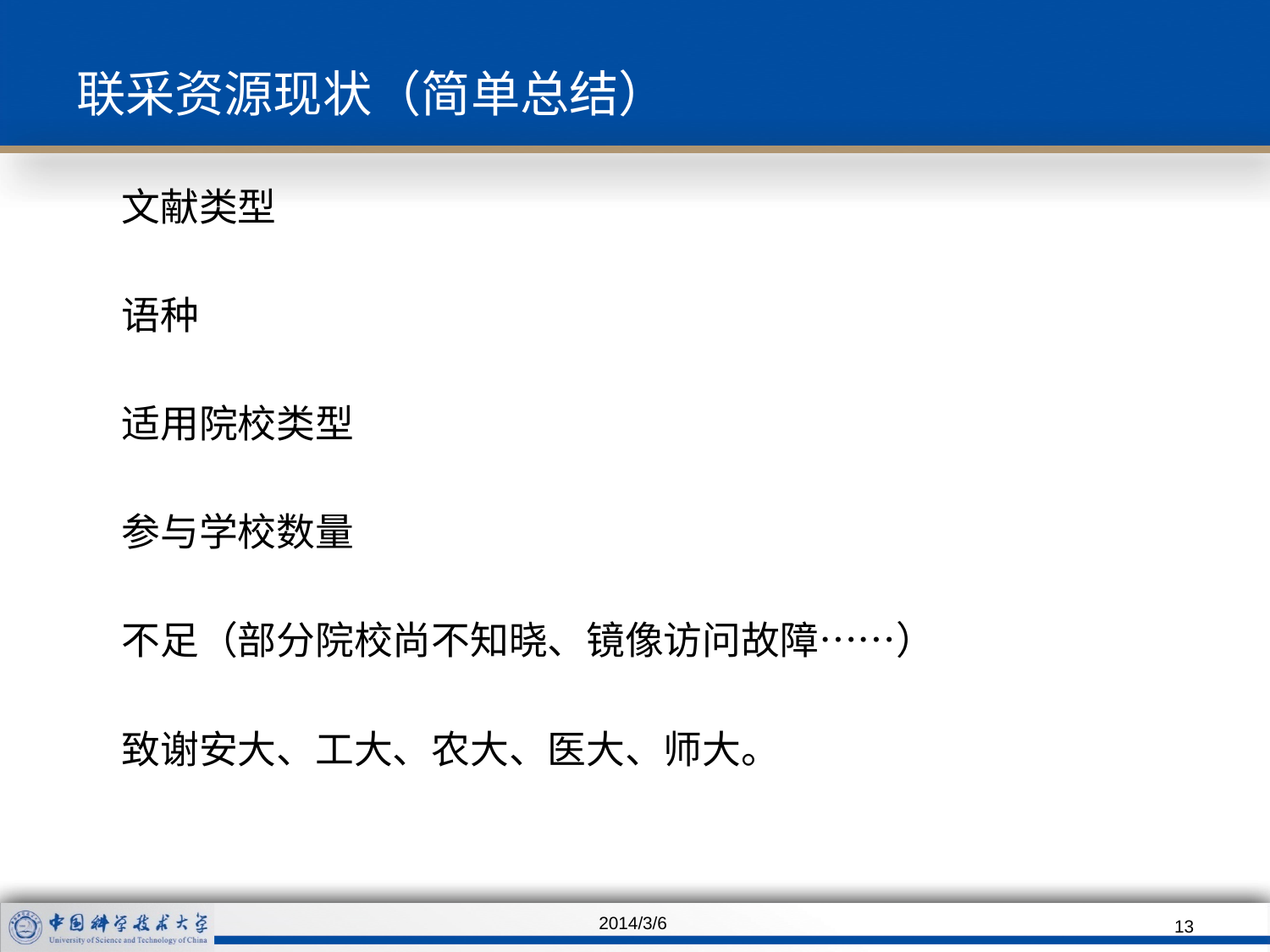

# 联采资源现状（简单总结）
    文献类型

    语种

    适用院校类型

    参与学校数量

    不足（部分院校尚不知晓、镜像访问故障……）

    致谢安大、工大、农大、医大、师大。

2014/3/6
13